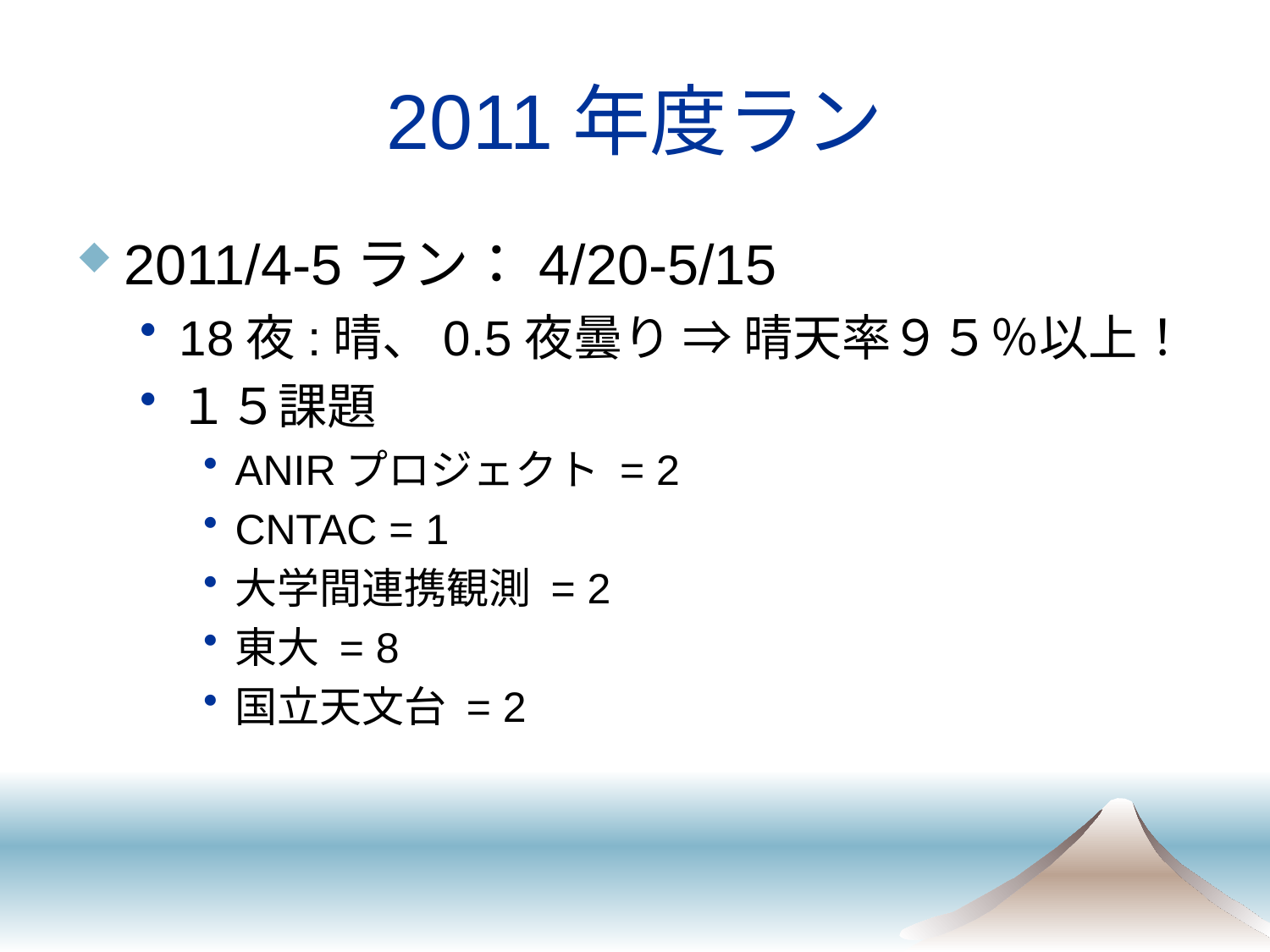

# 2011年度ラン
2011/4-5ラン：4/20-5/15
18夜:晴、0.5夜曇り ⇒ 晴天率９５％以上！
１５課題
ANIRプロジェクト = 2
CNTAC = 1
大学間連携観測 = 2
東大 = 8
国立天文台 = 2